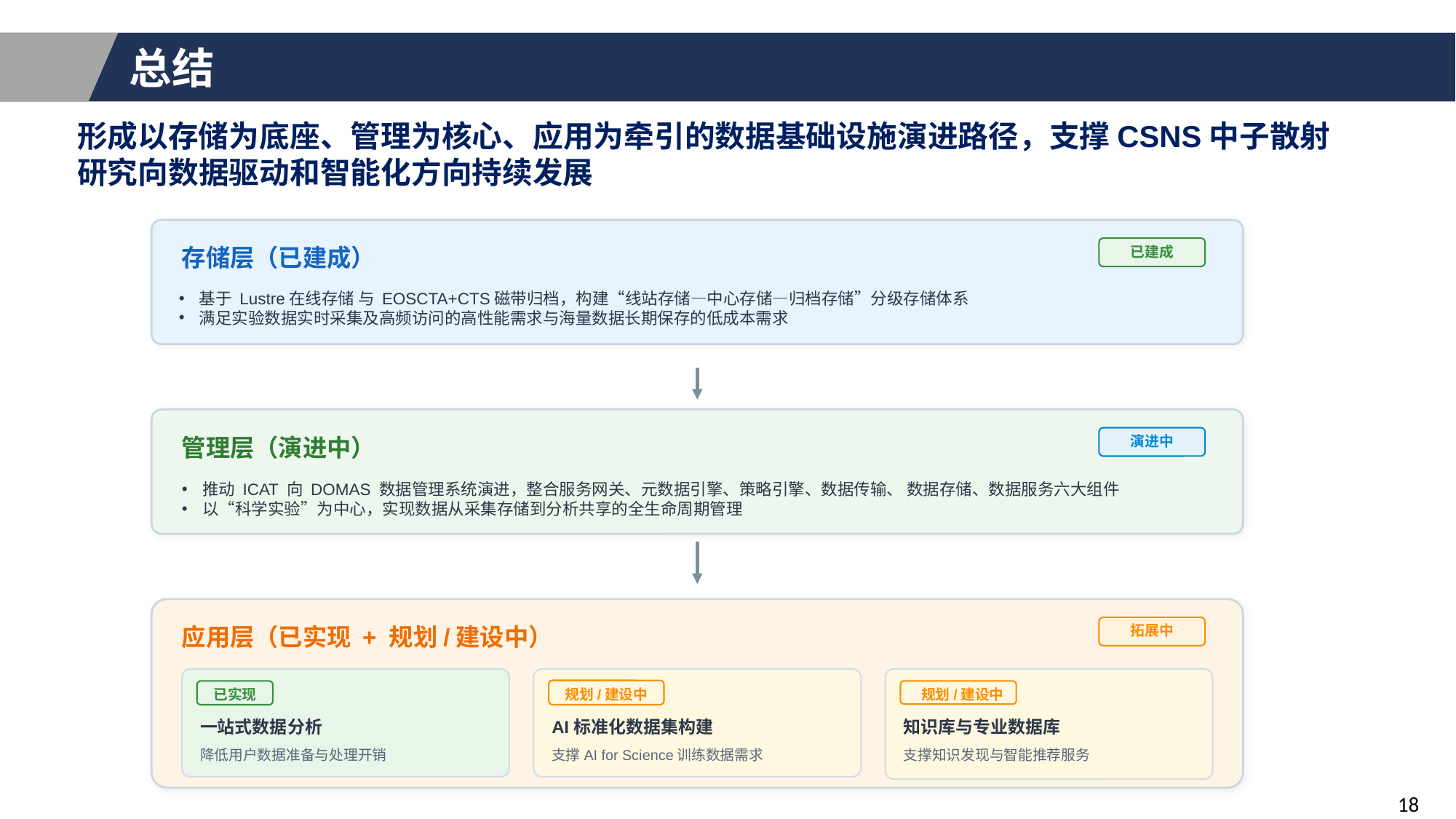

# 总结
形成以存储为底座、管理为核心、应用为牵引的数据基础设施演进路径，支撑CSNS中子散射研究向数据驱动和智能化方向持续发展

存储层（已建成）
已建成
基于 Lustre在线存储 与 EOSCTA+CTS磁带归档，构建“线站存储—中心存储—归档存储”分级存储体系
满足实验数据实时采集及高频访问的高性能需求与海量数据长期保存的低成本需求

管理层（演进中）
演进中
推动 ICAT 向 DOMAS 数据管理系统演进，整合服务网关、元数据引擎、策略引擎、数据传输、 数据存储、数据服务六大组件
以“科学实验”为中心，实现数据从采集存储到分析共享的全生命周期管理

应用层（已实现 + 规划/建设中）
拓展中

已实现
规划/建设中
规划/建设中
一站式数据分析
AI标准化数据集构建
知识库与专业数据库
降低用户数据准备与处理开销
支撑AI for Science训练数据需求
支撑知识发现与智能推荐服务